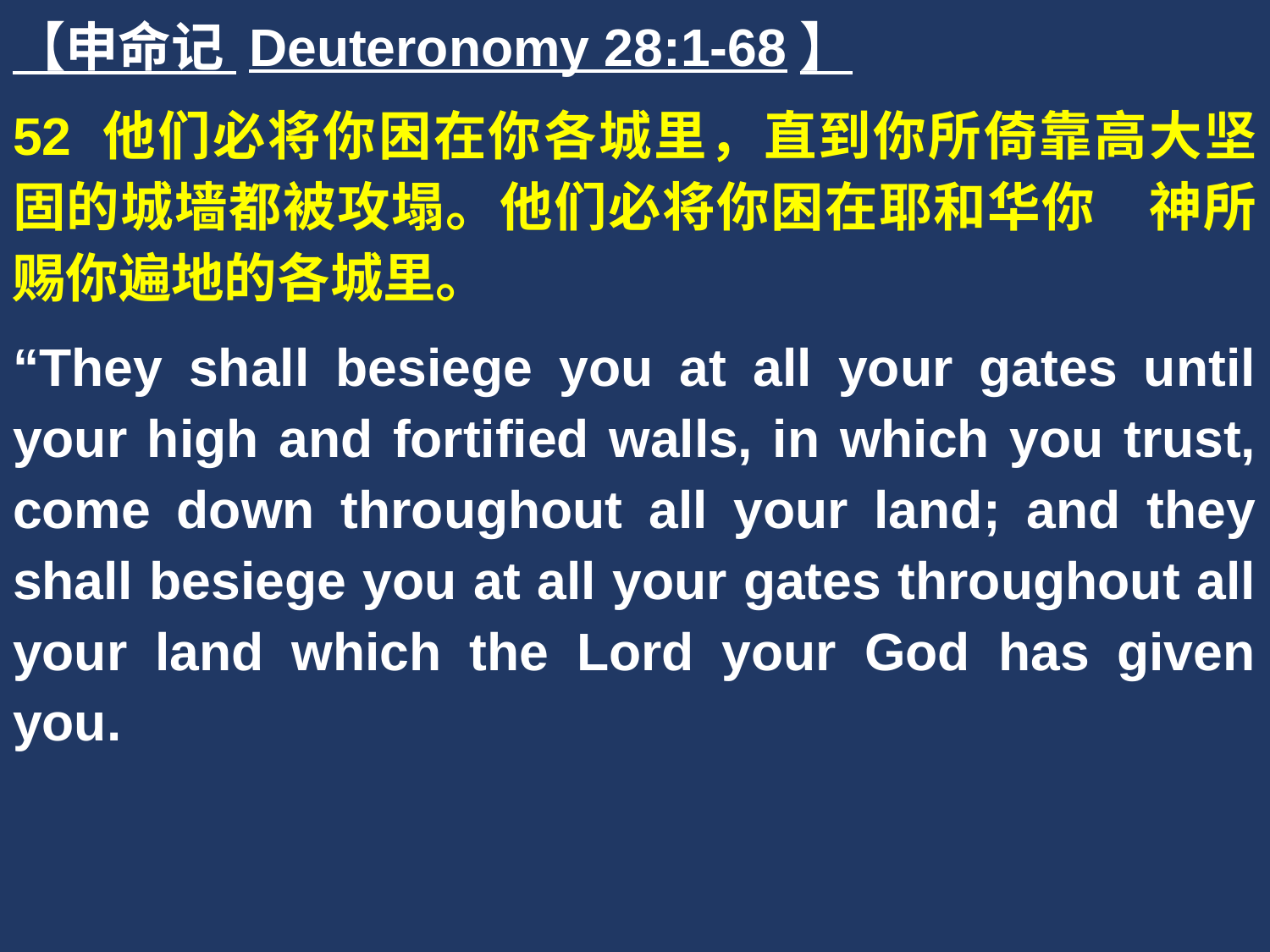

【申命记 Deuteronomy 28:1-68】
52 他们必将你困在你各城里，直到你所倚靠高大坚固的城墙都被攻塌。他们必将你困在耶和华你　神所赐你遍地的各城里。
“They shall besiege you at all your gates until your high and fortified walls, in which you trust, come down throughout all your land; and they shall besiege you at all your gates throughout all your land which the Lord your God has given you.